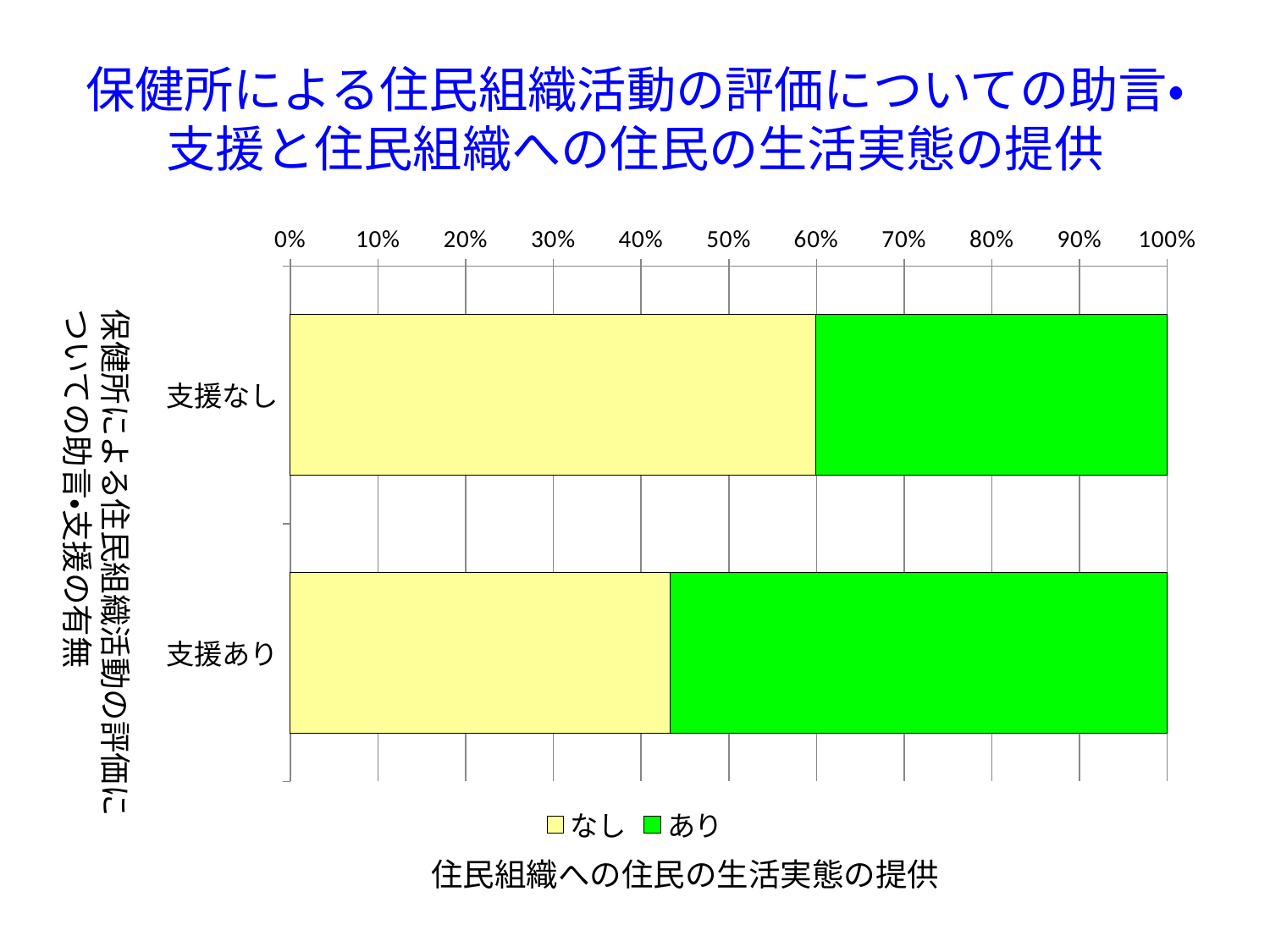

# 保健所による住民組織活動の評価についての助言・支援と住民組織への住民の生活実態の提供

### Chart

| Category | なし | あり |
|---|---|---|
| 支援なし | 420.0 | 281.0 |
| 支援あり | 74.0 | 97.0 |
保健所による住民組織活動の評価に
ついての助言・支援の有無
住民組織への住民の生活実態の提供